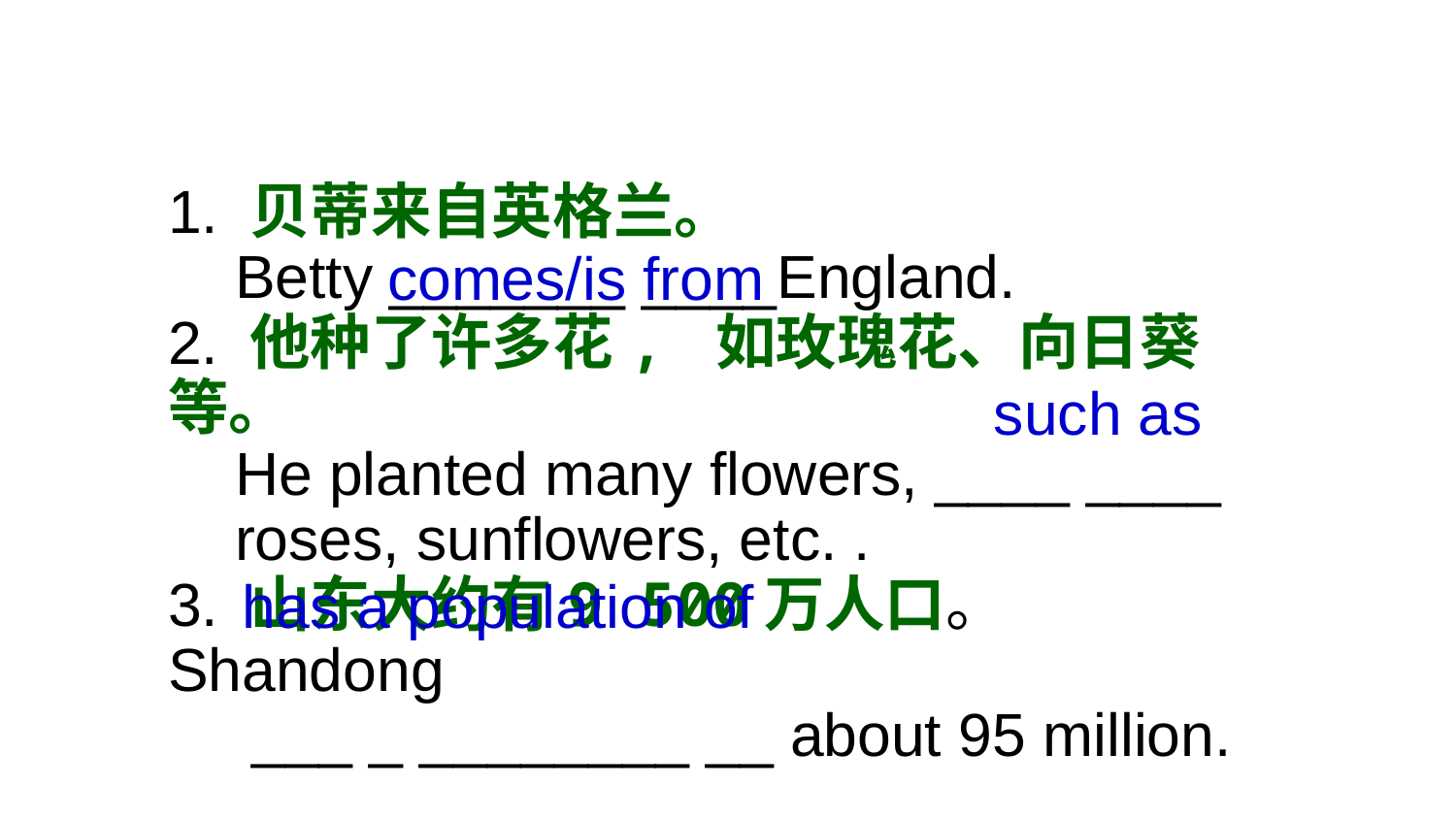

1. 贝蒂来自英格兰。
    Betty _______ ____England.
2. 他种了许多花, 如玫瑰花、向日葵等。
    He planted many flowers, ____ ____
    roses, sunflowers, etc. .
3. 山东大约有9 500万人口。 Shandong
     ___ _ ________ __ about 95 million.
comes/is from
such as
has a population of